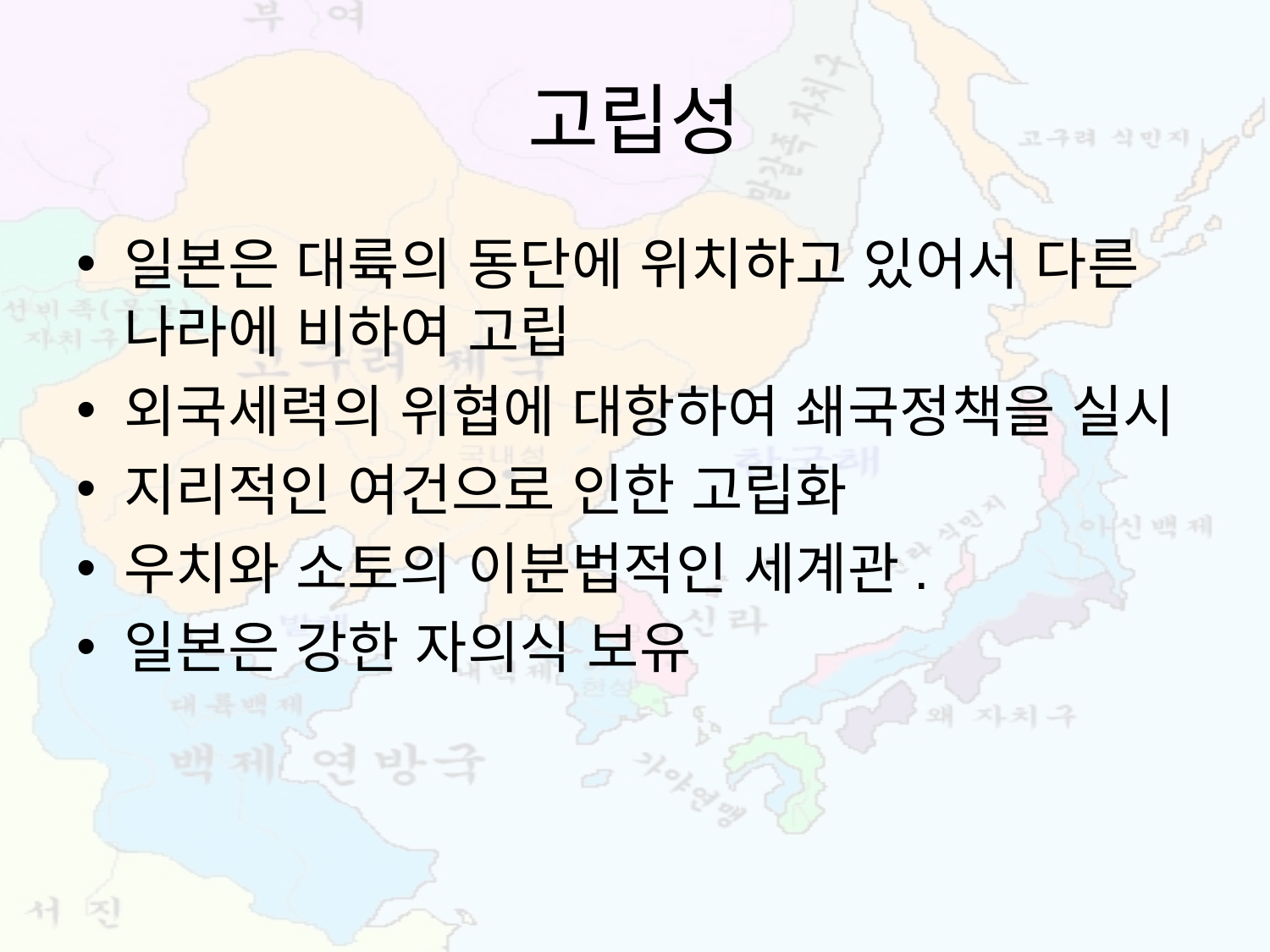

# 고립성
일본은 대륙의 동단에 위치하고 있어서 다른 나라에 비하여 고립
외국세력의 위협에 대항하여 쇄국정책을 실시
지리적인 여건으로 인한 고립화
우치와 소토의 이분법적인 세계관.
일본은 강한 자의식 보유